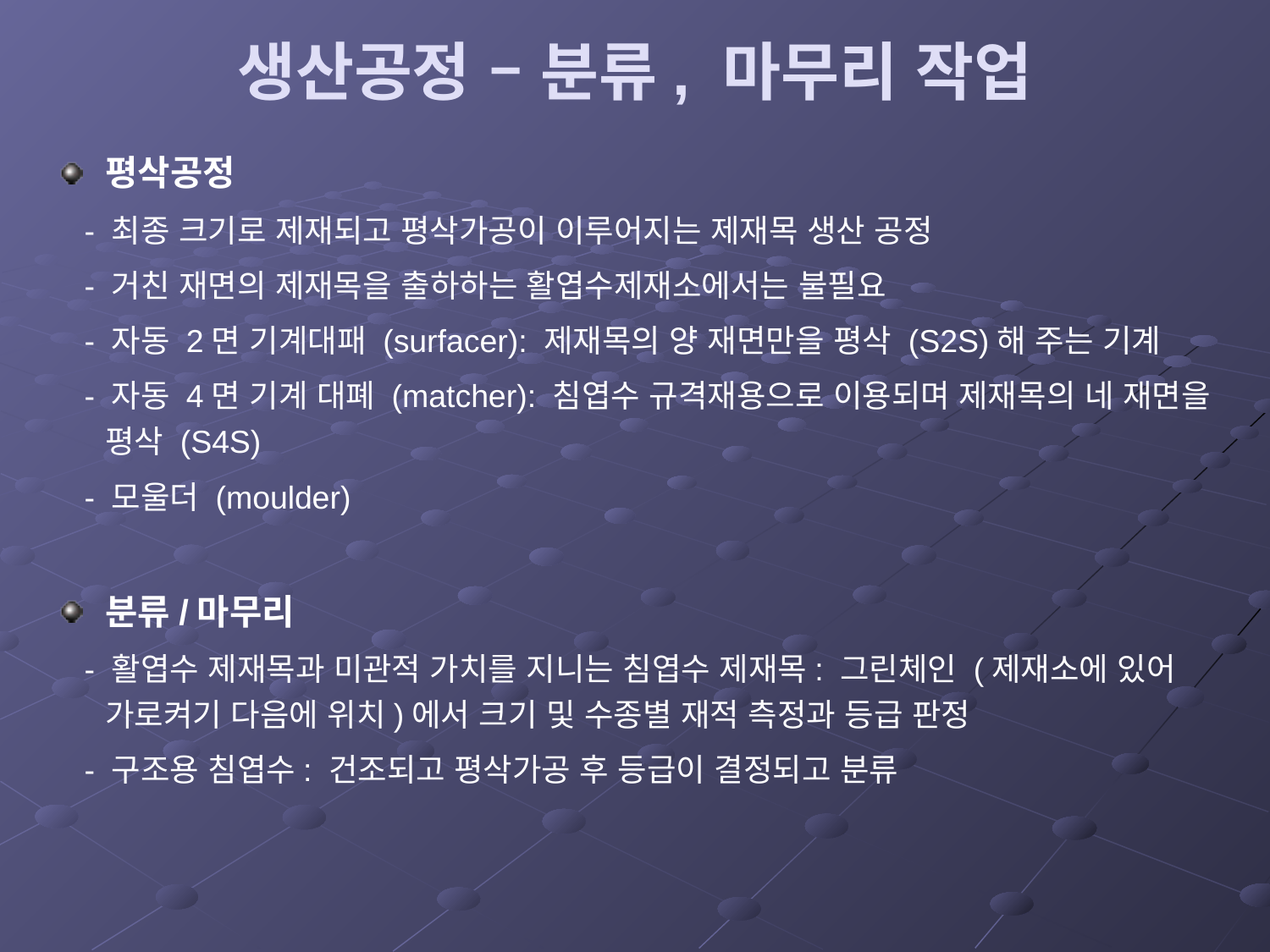

# 생산공정 – 분류, 마무리 작업
평삭공정
   - 최종 크기로 제재되고 평삭가공이 이루어지는 제재목 생산 공정
   - 거친 재면의 제재목을 출하하는 활엽수제재소에서는 불필요
   - 자동 2면 기계대패 (surfacer): 제재목의 양 재면만을 평삭 (S2S)해 주는 기계
   - 자동 4면 기계 대폐 (matcher): 침엽수 규격재용으로 이용되며 제재목의 네 재면을 평삭 (S4S)
   - 모울더 (moulder)

분류/마무리
   - 활엽수 제재목과 미관적 가치를 지니는 침엽수 제재목: 그린체인 (제재소에 있어 가로켜기 다음에 위치)에서 크기 및 수종별 재적 측정과 등급 판정
   - 구조용 침엽수: 건조되고 평삭가공 후 등급이 결정되고 분류